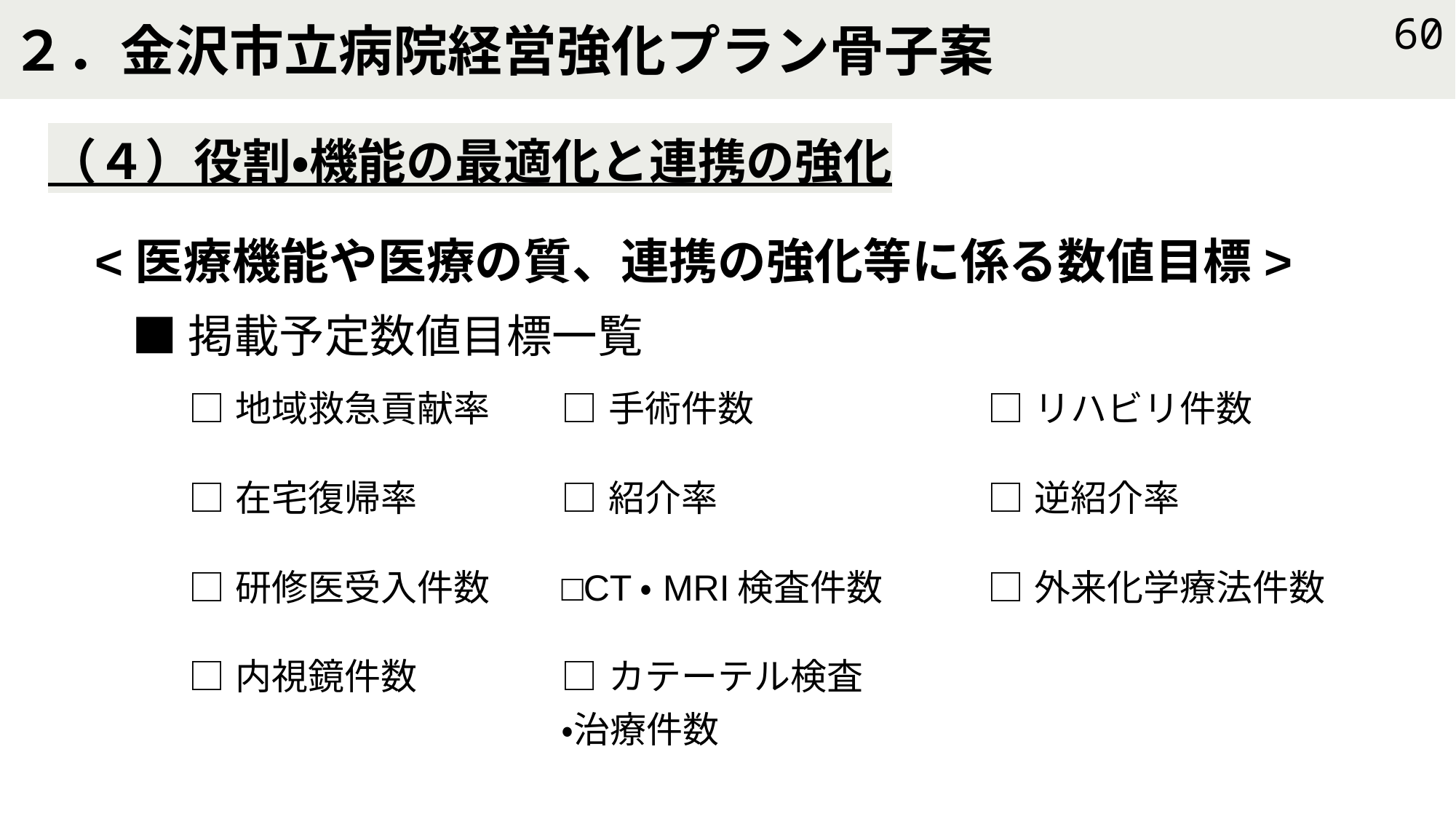

# ２．金沢市立病院経営強化プラン骨子案
60
（４）役割・機能の最適化と連携の強化
<医療機能や医療の質、連携の強化等に係る数値目標>
■掲載予定数値目標一覧
| □地域救急貢献率 | □手術件数 | □リハビリ件数 |
| --- | --- | --- |
| □在宅復帰率 | □紹介率 | □逆紹介率 |
| □研修医受入件数 | □CT・MRI検査件数 | □外来化学療法件数 |
| □内視鏡件数 | □カテーテル検査 ・治療件数 |  |